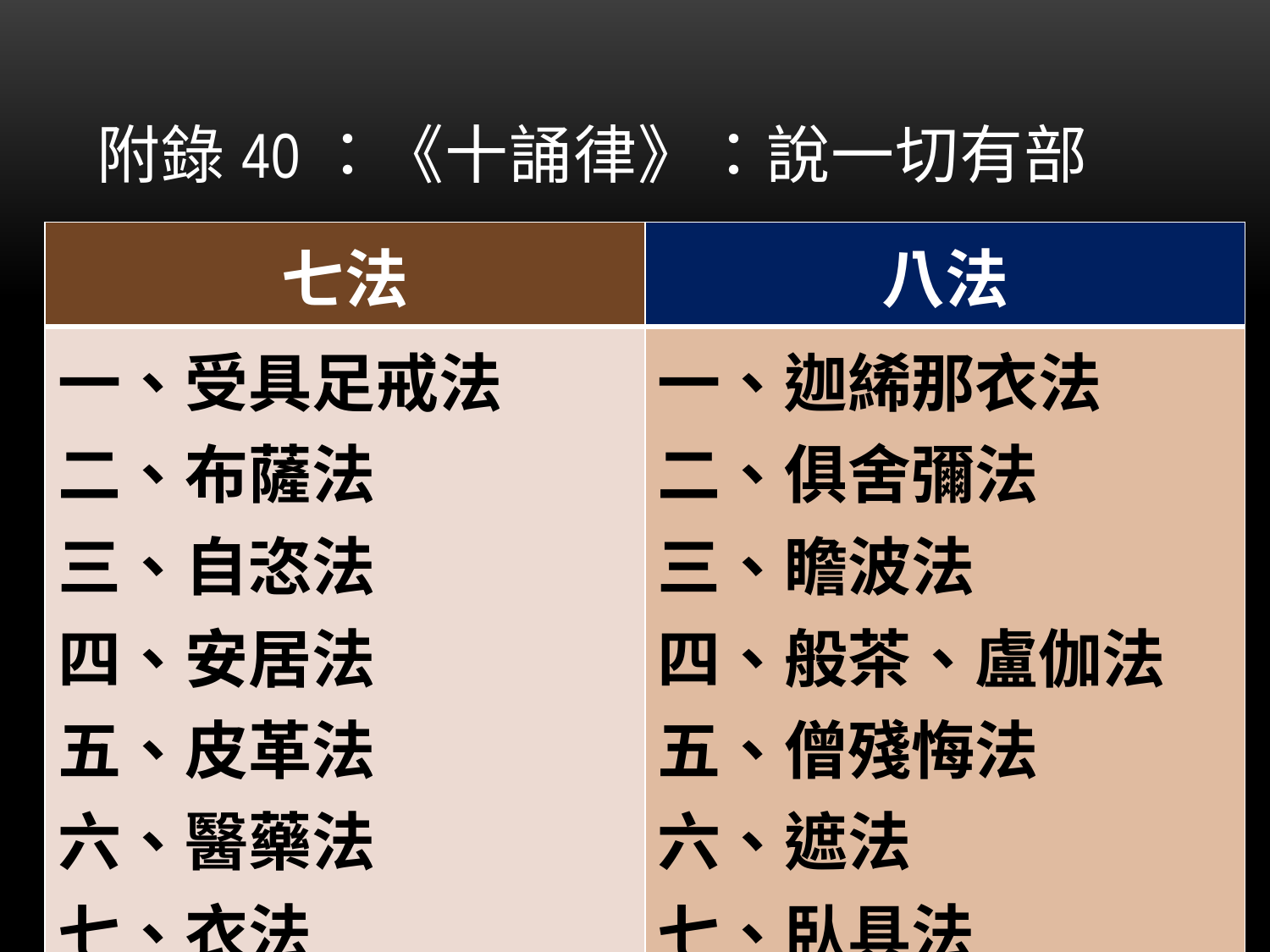

# 附錄40：《十誦律》：說一切有部
| 七法 | 八法 |
| --- | --- |
| 一、受具足戒法 二、布薩法 三、自恣法 四、安居法 五、皮革法 六、醫藥法 七、衣法 | 一、迦絺那衣法 二、俱舍彌法 三、瞻波法 四、般茶、盧伽法 五、僧殘悔法 六、遮法 七、臥具法 八、諍事法 |